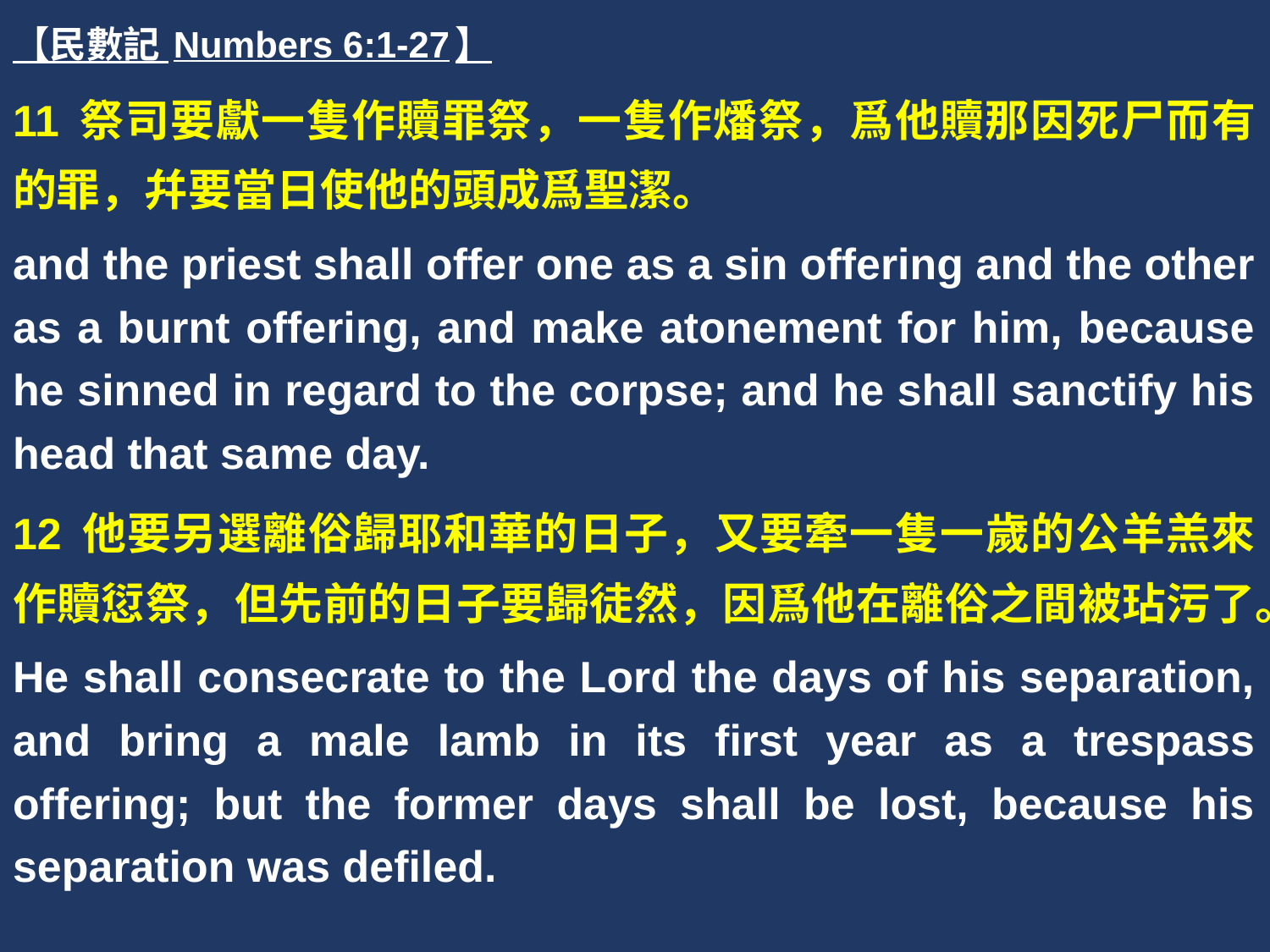

【民數記 Numbers 6:1-27】
11 祭司要獻一隻作贖罪祭，一隻作燔祭，爲他贖那因死尸而有的罪，幷要當日使他的頭成爲聖潔。
and the priest shall offer one as a sin offering and the other as a burnt offering, and make atonement for him, because he sinned in regard to the corpse; and he shall sanctify his head that same day.
12 他要另選離俗歸耶和華的日子，又要牽一隻一歲的公羊羔來作贖愆祭，但先前的日子要歸徒然，因爲他在離俗之間被玷污了。
He shall consecrate to the Lord the days of his separation, and bring a male lamb in its first year as a trespass offering; but the former days shall be lost, because his separation was defiled.